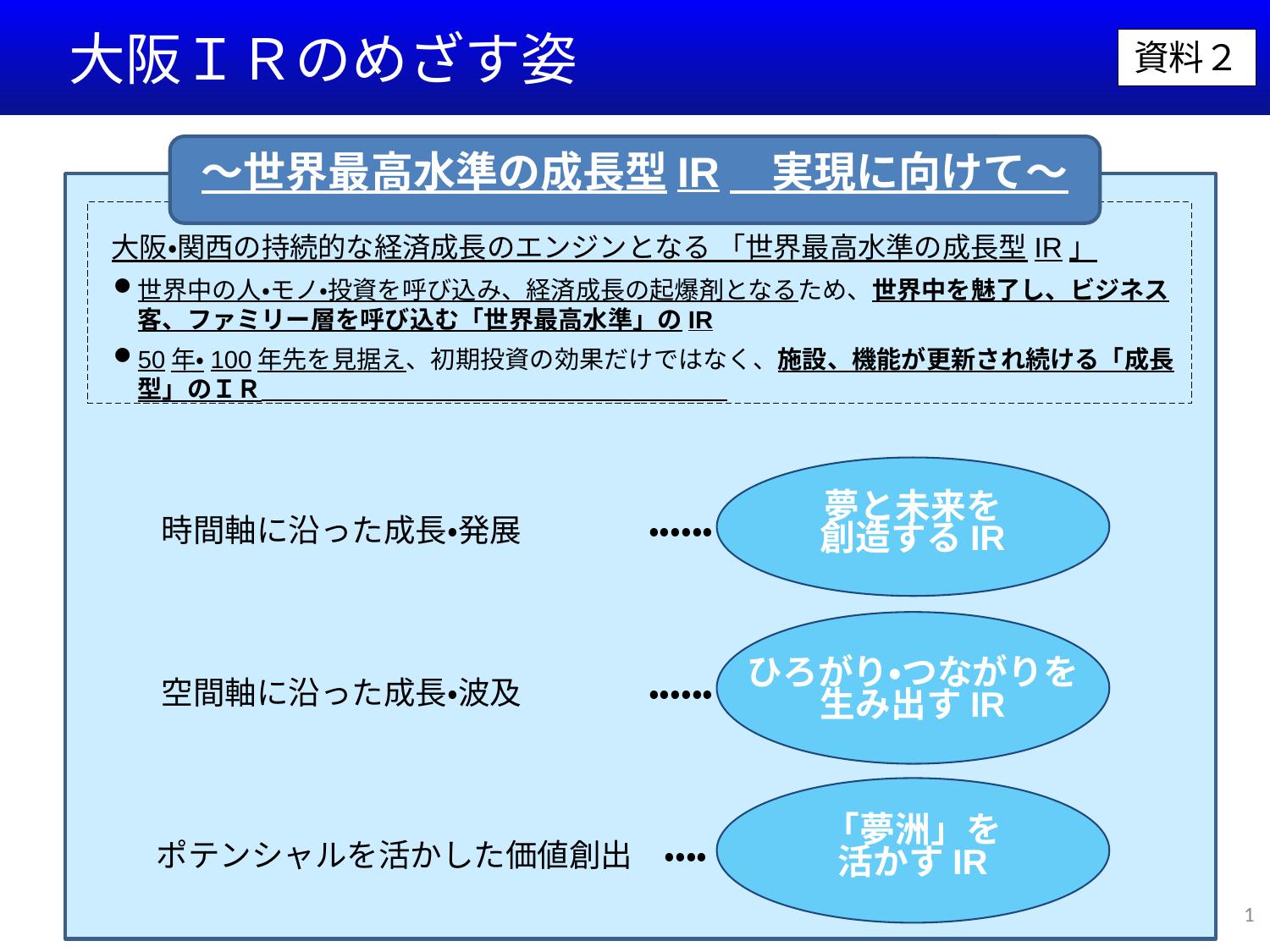

大阪ＩＲのめざす姿
資料２
～世界最高水準の成長型IR　実現に向けて～

 大阪・関西の持続的な経済成長のエンジンとなる 「世界最高水準の成長型IR」
世界中の人・モノ・投資を呼び込み、経済成長の起爆剤となるため、世界中を魅了し、ビジネス客、ファミリー層を呼び込む「世界最高水準」のIR
50年・100年先を見据え、初期投資の効果だけではなく、施設、機能が更新され続ける「成長型」のＩＲ
夢と未来を
創造するIR
時間軸に沿った成長・発展　　　　・・・・・・
ひろがり・つながりを
生み出すIR
空間軸に沿った成長・波及　　　　・・・・・・
「夢洲」を
活かすIR
ポテンシャルを活かした価値創出　・・・・
1